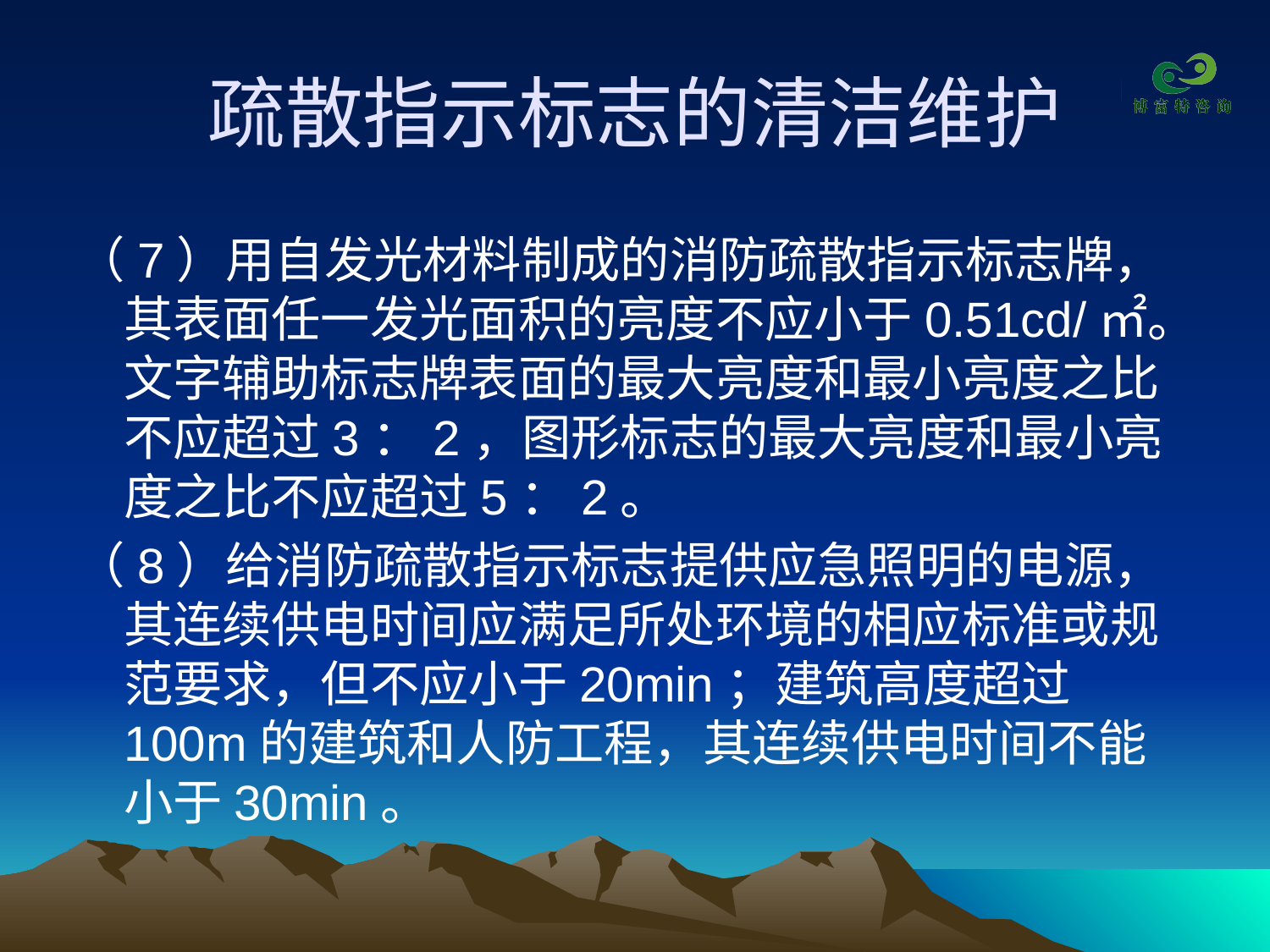

# 疏散指示标志的清洁维护
（7）用自发光材料制成的消防疏散指示标志牌，其表面任一发光面积的亮度不应小于0.51cd/㎡。文字辅助标志牌表面的最大亮度和最小亮度之比不应超过3：2，图形标志的最大亮度和最小亮度之比不应超过5：2。
（8）给消防疏散指示标志提供应急照明的电源，其连续供电时间应满足所处环境的相应标准或规范要求，但不应小于20min；建筑高度超过100m的建筑和人防工程，其连续供电时间不能小于30min。